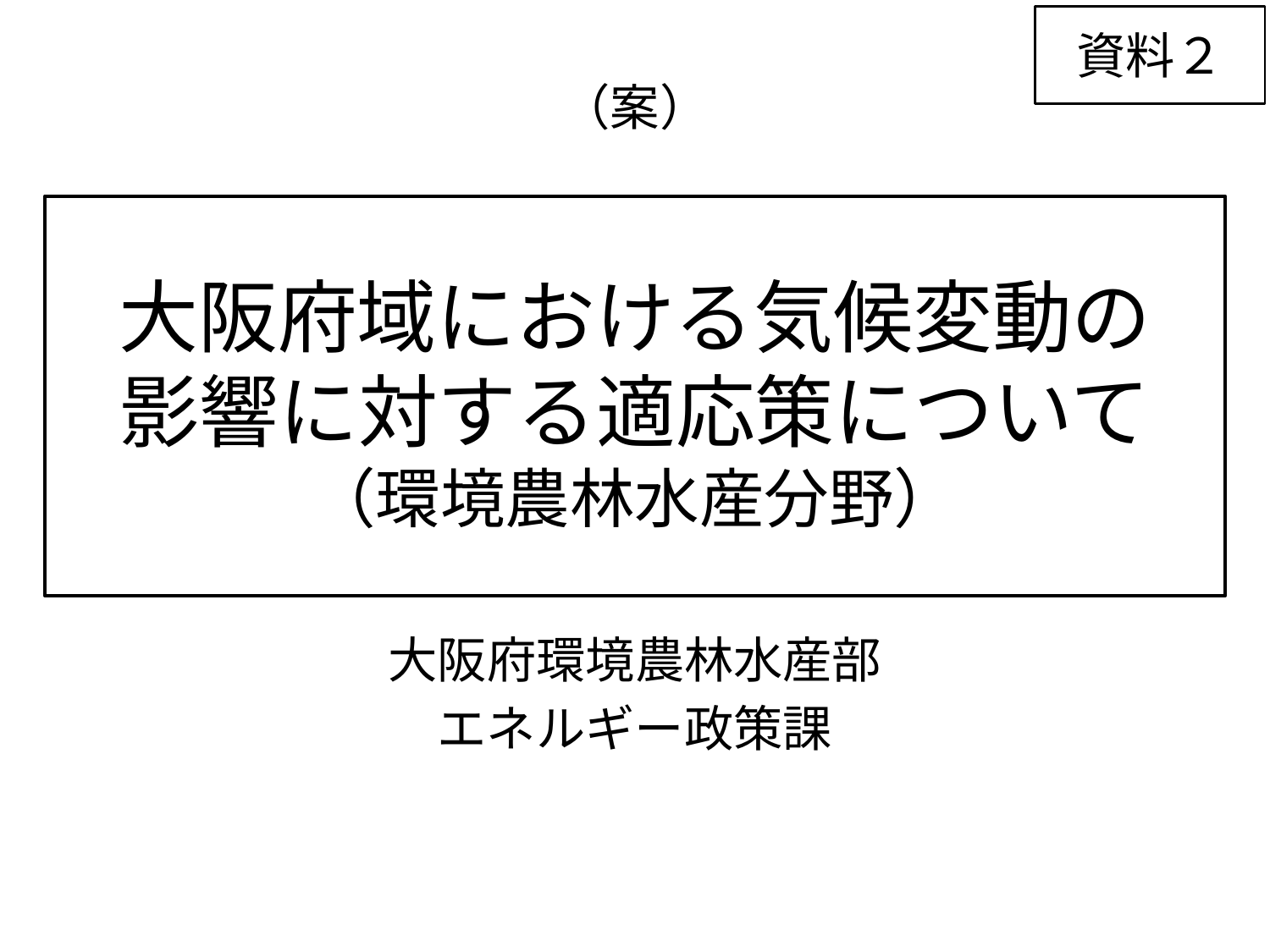

資料２
（案）

# 大阪府域における気候変動の影響に対する適応策について （環境農林水産分野）
大阪府環境農林水産部
エネルギー政策課